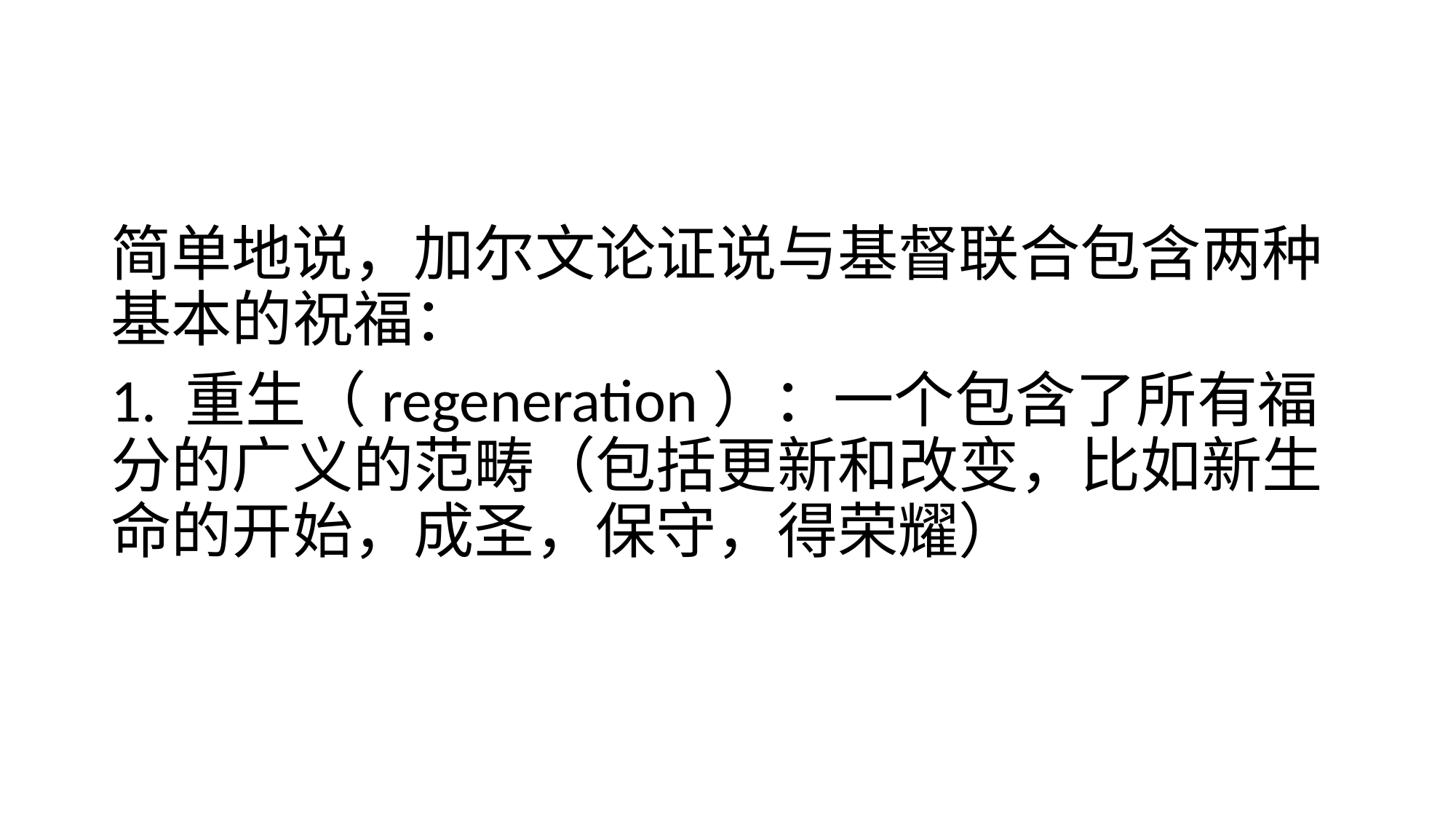

#
简单地说，加尔文论证说与基督联合包含两种基本的祝福：
1. 重生（regeneration）：一个包含了所有福分的广义的范畴（包括更新和改变，比如新生命的开始，成圣，保守，得荣耀）